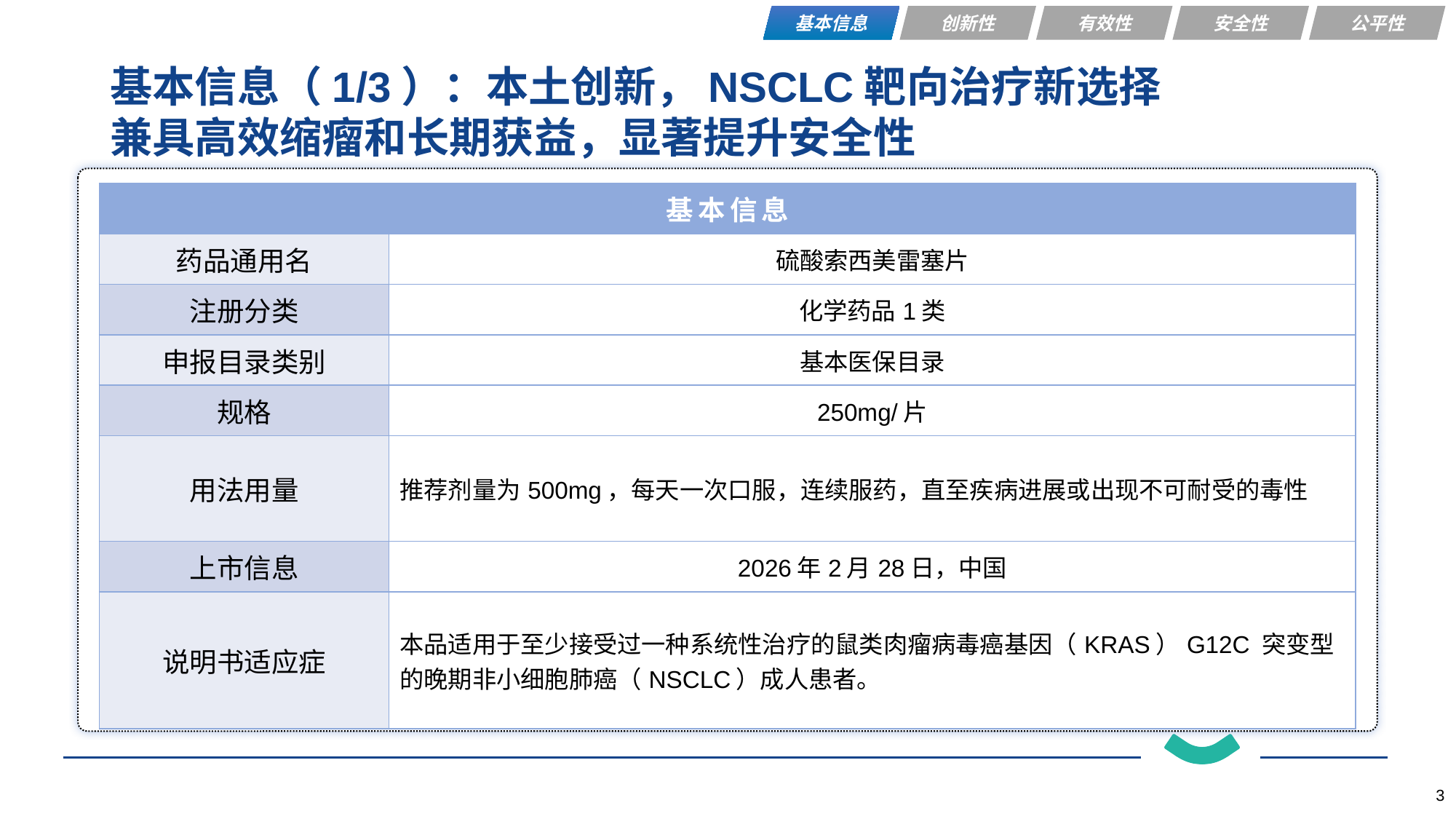

基本信息
创新性
有效性
安全性
公平性
# 基本信息（1/3）：本土创新，NSCLC靶向治疗新选择 兼具高效缩瘤和长期获益，显著提升安全性

| 基本信息 |  |
| --- | --- |
| 药品通用名 | 硫酸索西美雷塞片 |
| 注册分类 | 化学药品1类 |
| 申报目录类别 | 基本医保目录 |
| 规格 | 250mg/片 |
| 用法用量 | 推荐剂量为500mg，每天一次口服，连续服药，直至疾病进展或出现不可耐受的毒性 |
| 上市信息 | 2026年2月28日，中国 |
| 说明书适应症 | 本品适用于至少接受过一种系统性治疗的鼠类肉瘤病毒癌基因（KRAS）G12C 突变型的晚期非小细胞肺癌（NSCLC）成人患者。 |
3